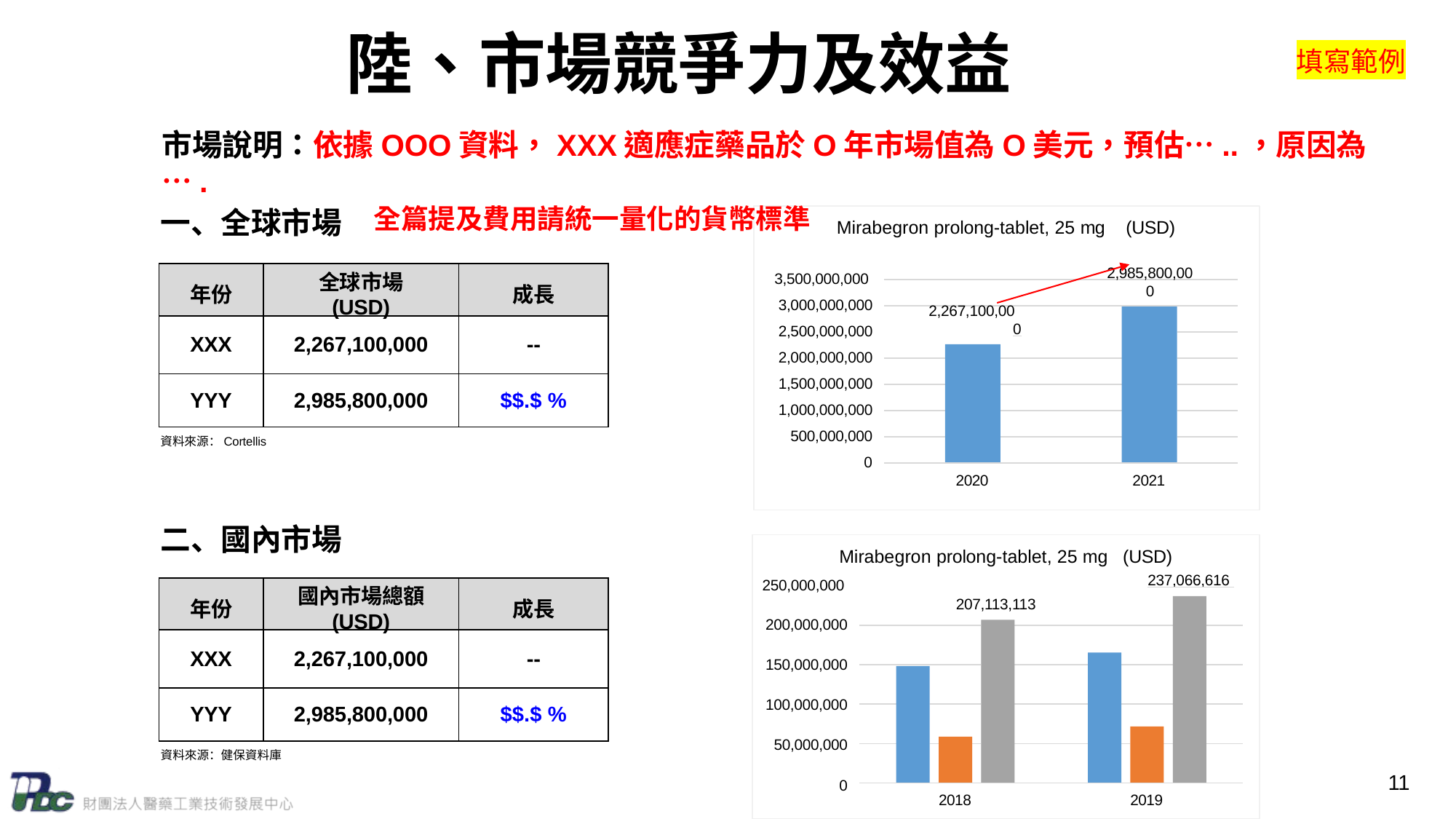

# 陸、市場競爭力及效益
填寫範例
市場說明：依據OOO資料，XXX適應症藥品於O年市場值為O美元，預估…..，原因為….
全篇提及費用請統一量化的貨幣標準
一、全球市場

Mirabegron prolong-tablet, 25 mg	(USD)
2,985,800,00
0
| 年份 | 全球市場 (USD) | 成長 |
| --- | --- | --- |
| XXX | 2,267,100,000 | -- |
| YYY | 2,985,800,000 | $$.$ % |
3,500,000,000

3,000,000,000
2,500,000,000
2,000,000,000
1,500,000,000
1,000,000,000
500,000,000
0
2,267,100,00
	0
資料來源：Cortellis
2020	2021
二、國內市場

Mirabegron prolong-tablet, 25 mg  (USD)
	237,066,616
207,113,113
250,000,000
| 年份 | 國內市場總額 (USD) | 成長 |
| --- | --- | --- |
| XXX | 2,267,100,000 | -- |
| YYY | 2,985,800,000 | $$.$ % |

200,000,000

150,000,000

100,000,000

50,000,000

0
資料來源：健保資料庫
11
2018
2019